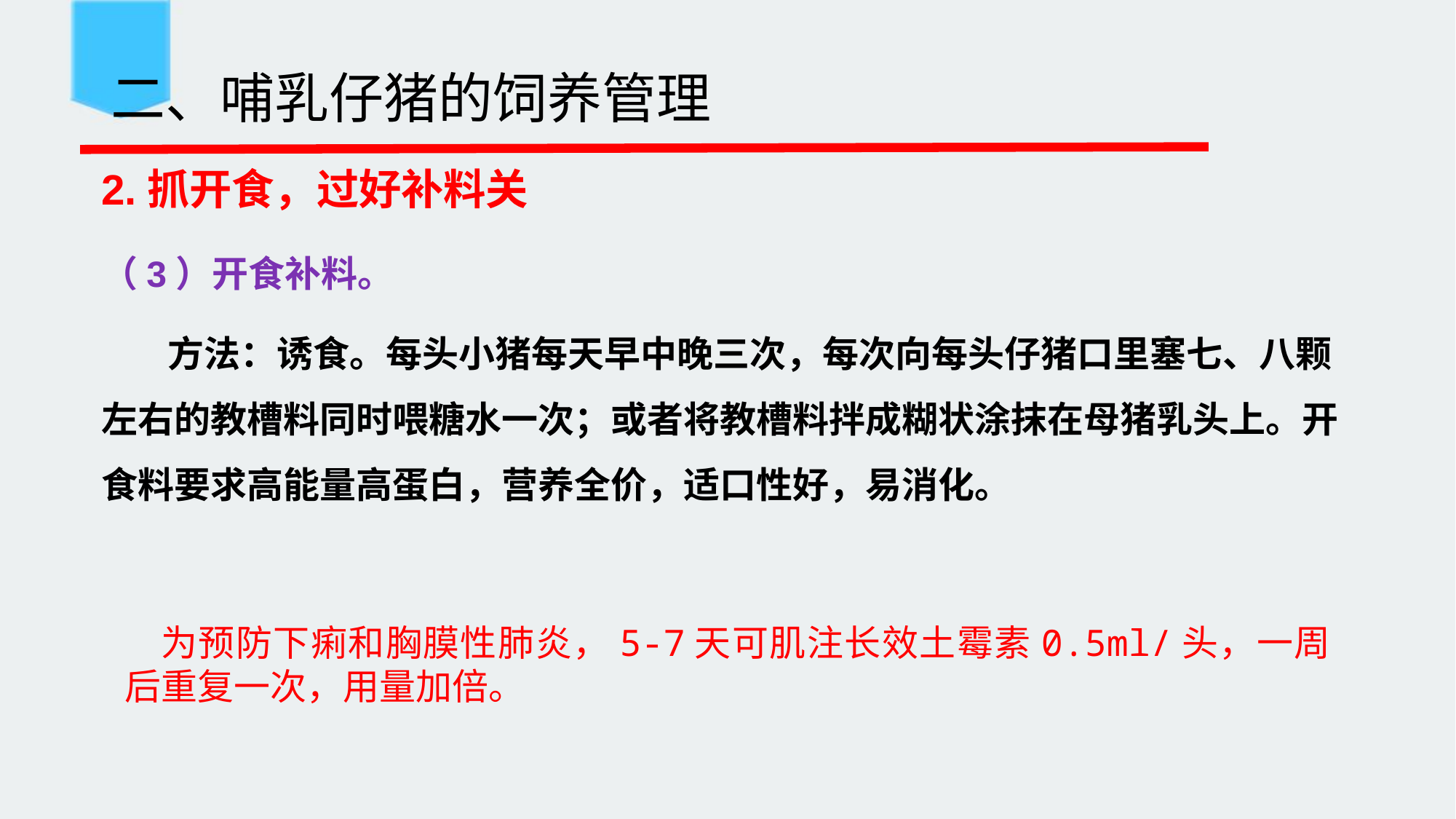

二、哺乳仔猪的饲养管理

2.抓开食，过好补料关
（3）开食补料。
       方法：诱食。每头小猪每天早中晚三次，每次向每头仔猪口里塞七、八颗左右的教槽料同时喂糖水一次；或者将教槽料拌成糊状涂抹在母猪乳头上。开食料要求高能量高蛋白，营养全价，适口性好，易消化。
为预防下痢和胸膜性肺炎，5-7天可肌注长效土霉素0.5ml/头，一周后重复一次，用量加倍。